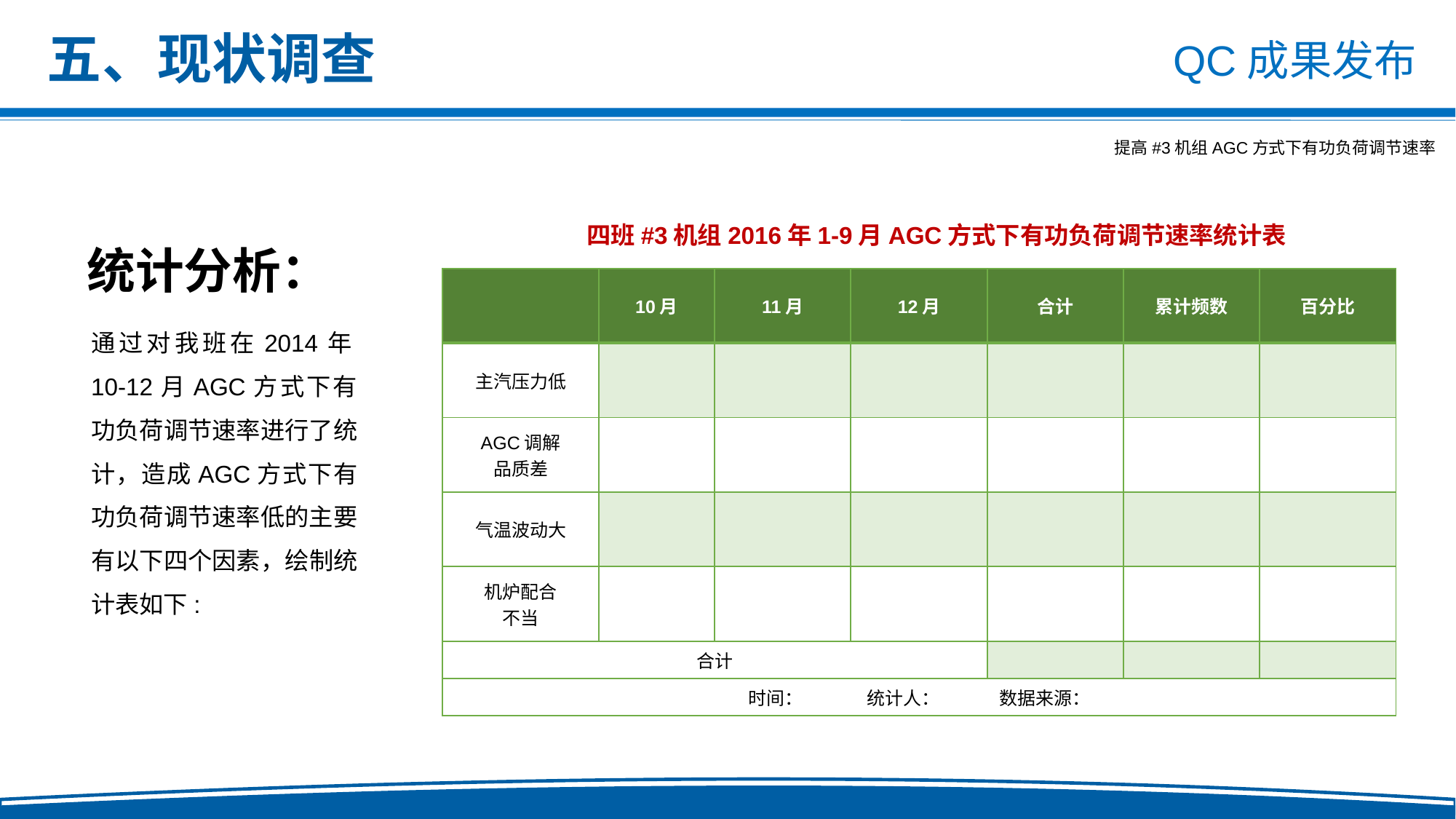

五、现状调查
统计分析：
四班#3机组2016年1-9月AGC方式下有功负荷调节速率统计表
|  | 10月 | 11月 | 12月 | 合计 | 累计频数 | 百分比 |
| --- | --- | --- | --- | --- | --- | --- |
| 主汽压力低 |  |  |  |  |  |  |
| AGC调解 品质差 |  |  |  |  |  |  |
| 气温波动大 |  |  |  |  |  |  |
| 机炉配合 不当 |  |  |  |  |  |  |
| 合计 |  |  |  |  |  |  |
| 时间： 统计人： 数据来源： |  |  |  |  |  |  |
通过对我班在2014年10-12月AGC方式下有功负荷调节速率进行了统计，造成AGC方式下有功负荷调节速率低的主要有以下四个因素，绘制统计表如下:
.